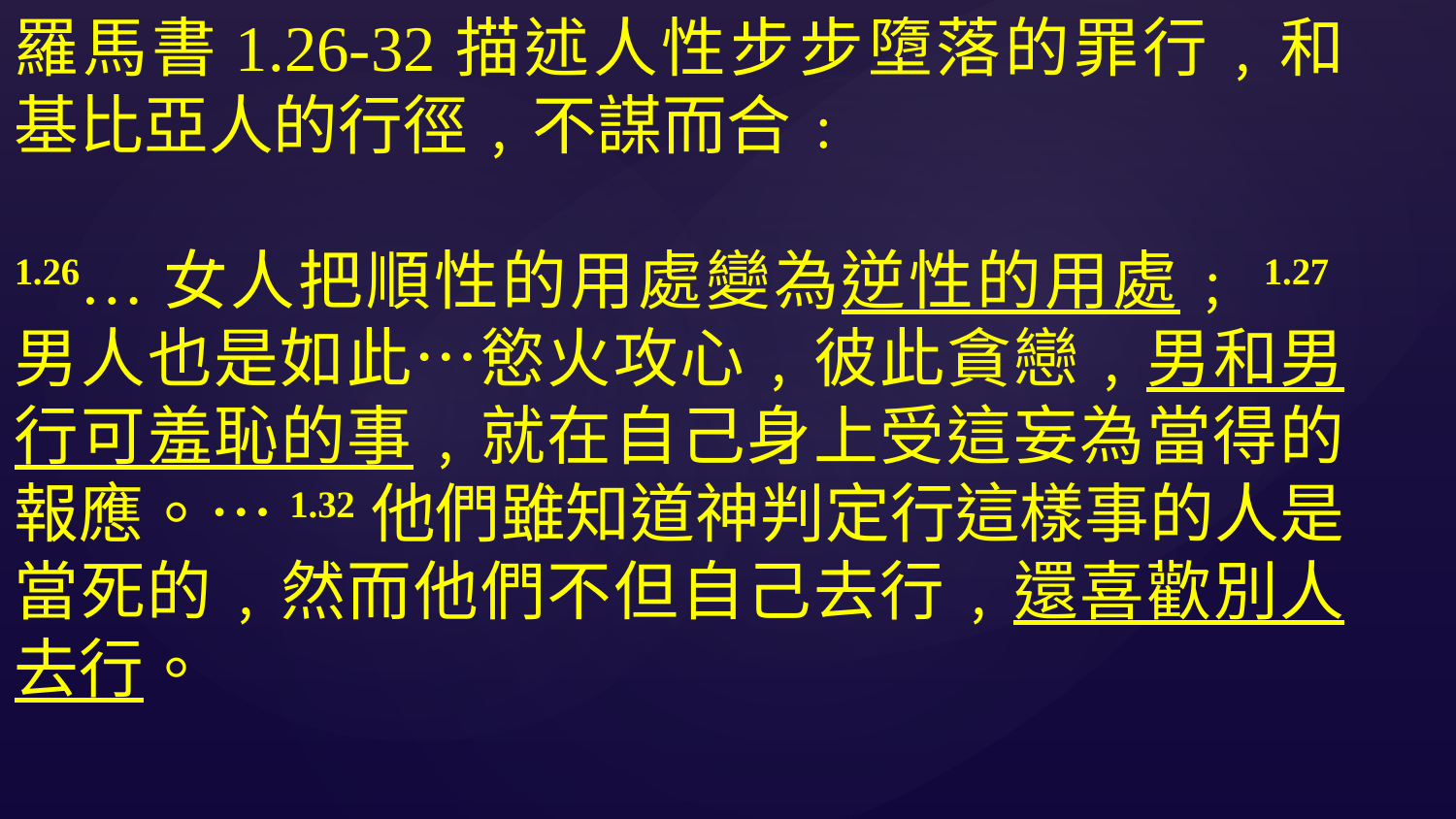

羅馬書1.26-32描述人性步步墮落的罪行﹐和基比亞人的行徑﹐不謀而合﹕

1.26…女人把順性的用處變為逆性的用處﹔1.27男人也是如此…慾火攻心﹐彼此貪戀﹐男和男行可羞恥的事﹐就在自己身上受這妄為當得的報應。…1.32他們雖知道神判定行這樣事的人是當死的﹐然而他們不但自己去行﹐還喜歡別人去行。